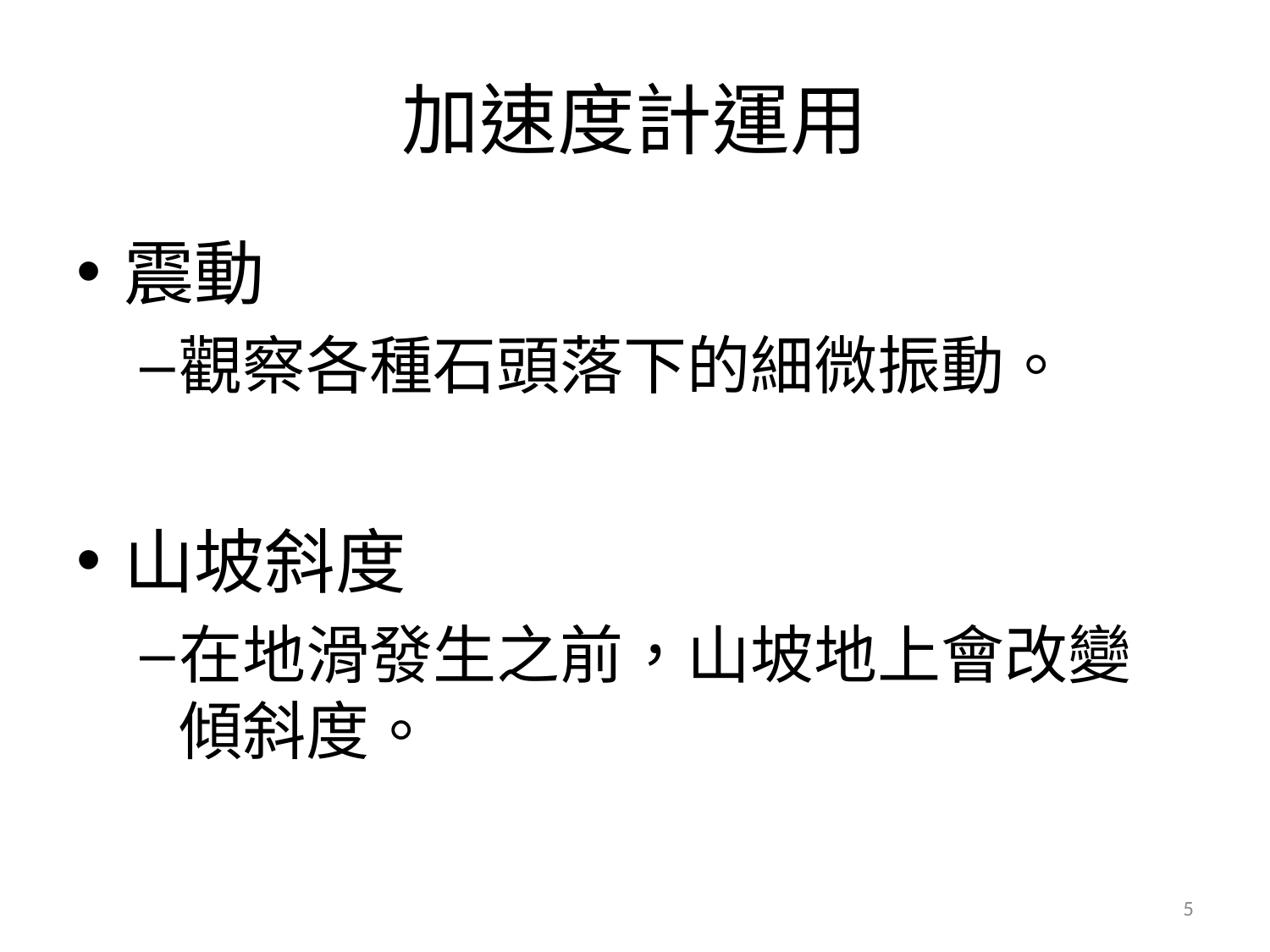

# 加速度計運用
震動
觀察各種石頭落下的細微振動。

山坡斜度
在地滑發生之前，山坡地上會改變傾斜度。
5